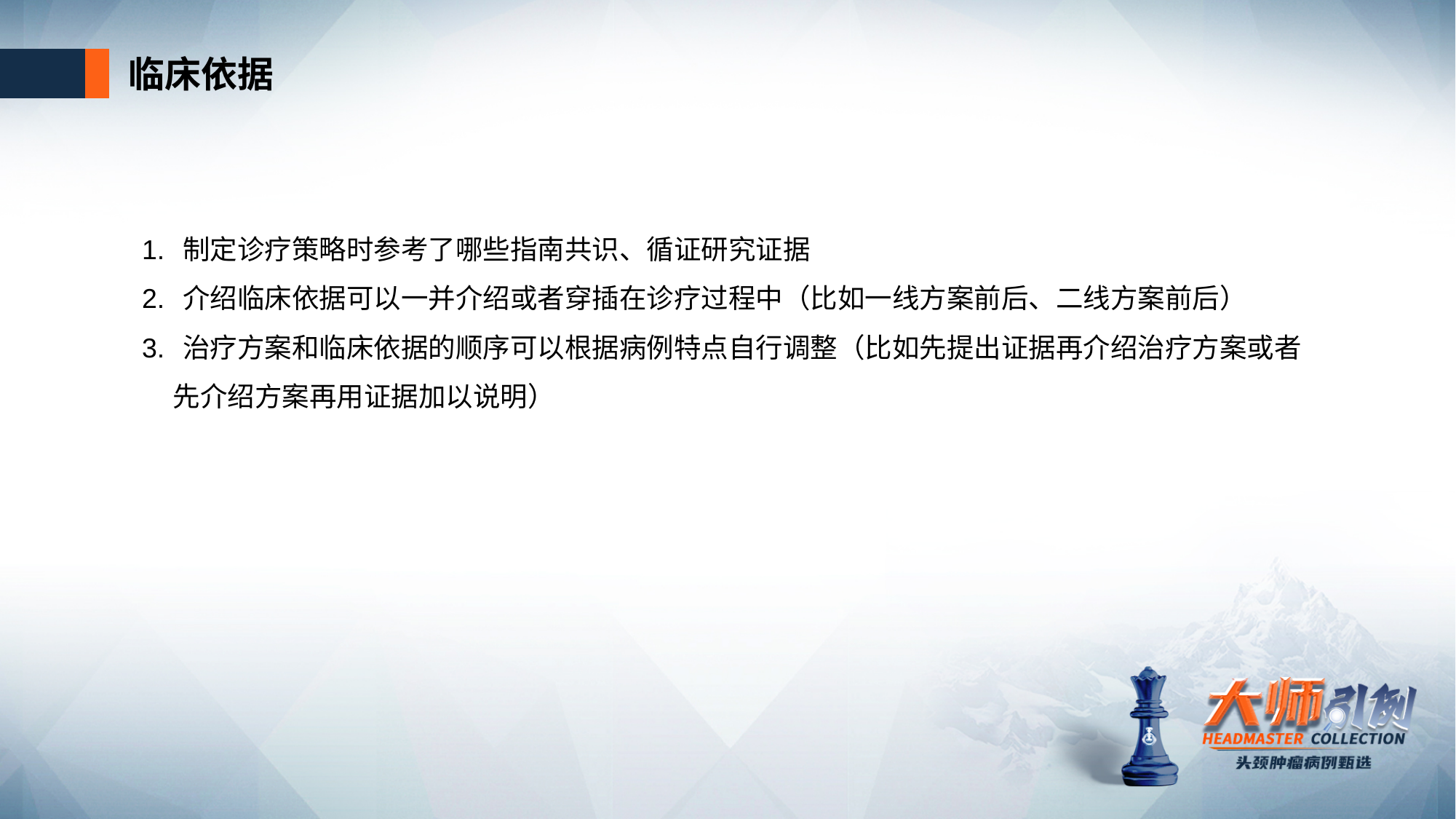

临床依据

制定诊疗策略时参考了哪些指南共识、循证研究证据
介绍临床依据可以一并介绍或者穿插在诊疗过程中（比如一线方案前后、二线方案前后）
治疗方案和临床依据的顺序可以根据病例特点自行调整（比如先提出证据再介绍治疗方案或者
    先介绍方案再用证据加以说明）